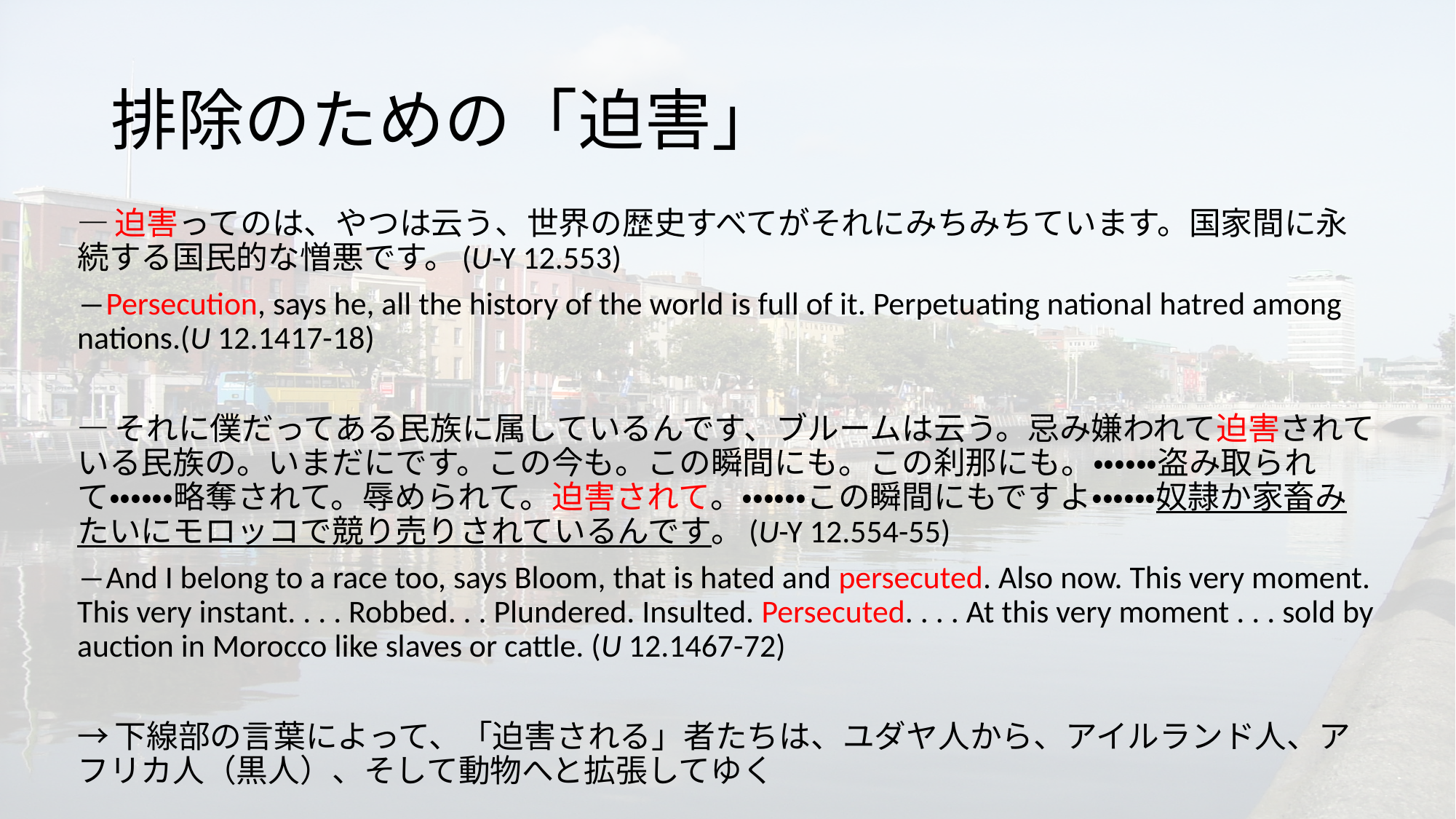

# 排除のための「迫害」
―迫害ってのは、やつは云う、世界の歴史すべてがそれにみちみちています。国家間に永続する国民的な憎悪です。(U-Y 12.553)
―Persecution, says he, all the history of the world is full of it. Perpetuating national hatred among nations.(U 12.1417-18)

―それに僕だってある民族に属しているんです、ブルームは云う。忌み嫌われて迫害されている民族の。いまだにです。この今も。この瞬間にも。この刹那にも。・・・・・・盗み取られて・・・・・・略奪されて。辱められて。迫害されて。・・・・・・この瞬間にもですよ・・・・・・奴隷か家畜みたいにモロッコで競り売りされているんです。(U-Y 12.554-55)
―And I belong to a race too, says Bloom, that is hated and persecuted. Also now. This very moment. This very instant. . . . Robbed. . . Plundered. Insulted. Persecuted. . . . At this very moment . . . sold by auction in Morocco like slaves or cattle. (U 12.1467-72)

→下線部の言葉によって、「迫害される」者たちは、ユダヤ人から、アイルランド人、アフリカ人（黒人）、そして動物へと拡張してゆく